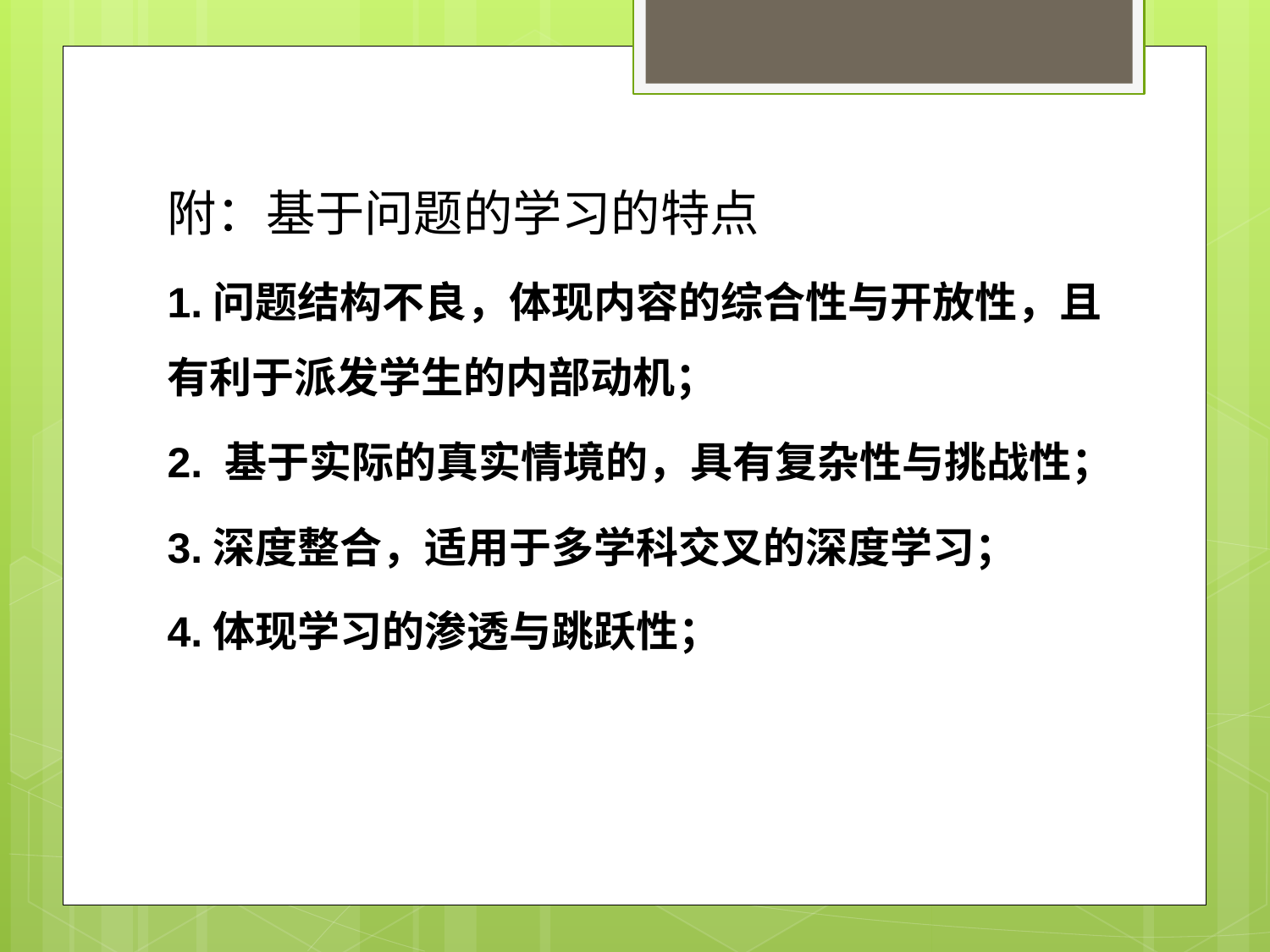

附：基于问题的学习的特点
1.问题结构不良，体现内容的综合性与开放性，且有利于派发学生的内部动机；
2. 基于实际的真实情境的，具有复杂性与挑战性；
3.深度整合，适用于多学科交叉的深度学习；
4.体现学习的渗透与跳跃性；